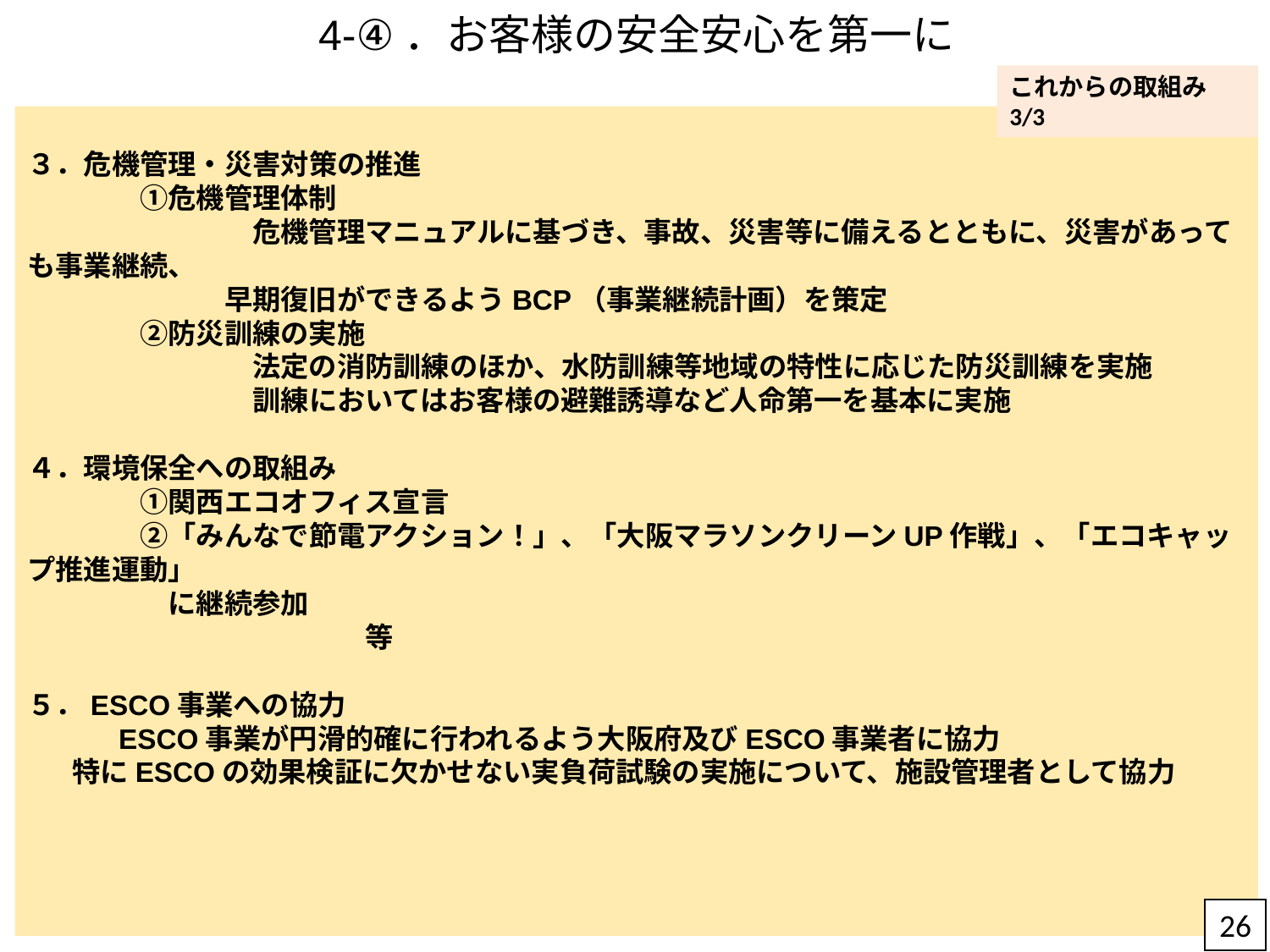

# 4-④．お客様の安全安心を第一に
これからの取組み3/3

３．危機管理・災害対策の推進
　　　　①危機管理体制
　　　　　　　　危機管理マニュアルに基づき、事故、災害等に備えるとともに、災害があっても事業継続、
　　　　　　　早期復旧ができるようBCP（事業継続計画）を策定
　　　　②防災訓練の実施
　　　　　　　　法定の消防訓練のほか、水防訓練等地域の特性に応じた防災訓練を実施
　　　　　　　　訓練においてはお客様の避難誘導など人命第一を基本に実施

４．環境保全への取組み
　　　　①関西エコオフィス宣言
　　　　②「みんなで節電アクション！」、「大阪マラソンクリーンUP作戦」、「エコキャップ推進運動」
　　　　　に継続参加　　　　　　　　　　　　　　　　　　　　　　　　　　　　　　　　　　　　　　　　　　　　　等

５．ESCO事業への協力
　　　ESCO事業が円滑的確に行われるよう大阪府及びESCO事業者に協力
      特にESCOの効果検証に欠かせない実負荷試験の実施について、施設管理者として協力

26